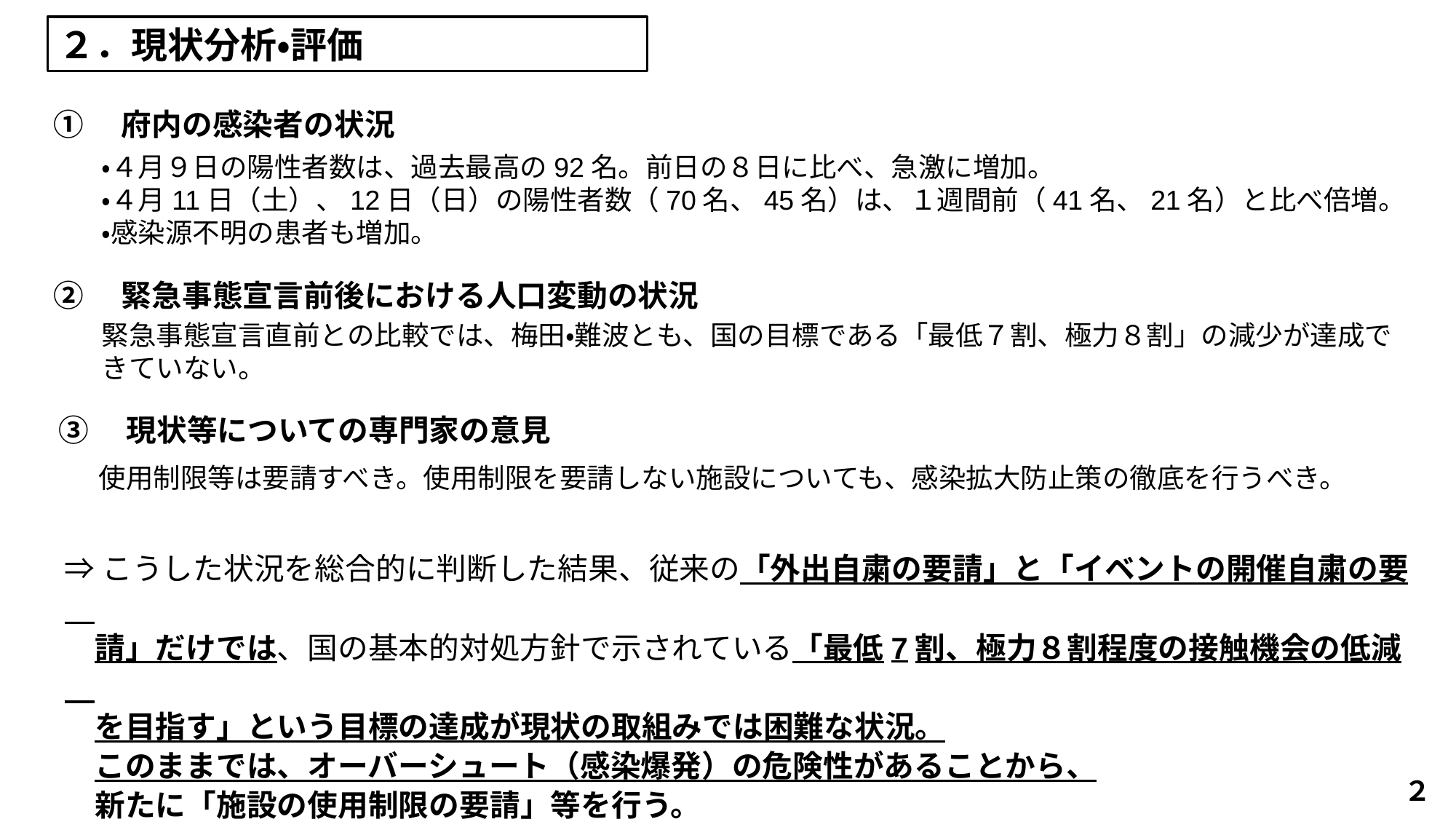

２．現状分析・評価
   ①　府内の感染者の状況
・４月９日の陽性者数は、過去最高の92名。前日の８日に比べ、急激に増加。
・４月11日（土）、12日（日）の陽性者数（70名、45名）は、１週間前（41名、21名）と比べ倍増。
・感染源不明の患者も増加。
   ②　緊急事態宣言前後における人口変動の状況
緊急事態宣言直前との比較では、梅田・難波とも、国の目標である「最低７割、極力８割」の減少が達成できていない。
③　現状等についての専門家の意見
　　　使用制限等は要請すべき。使用制限を要請しない施設についても、感染拡大防止策の徹底を行うべき。
⇒こうした状況を総合的に判断した結果、従来の「外出自粛の要請」と「イベントの開催自粛の要
　請」だけでは、国の基本的対処方針で示されている「最低7割、極力８割程度の接触機会の低減
　を目指す」という目標の達成が現状の取組みでは困難な状況。
　このままでは、オーバーシュート（感染爆発）の危険性があることから、
　新たに「施設の使用制限の要請」等を行う。
２